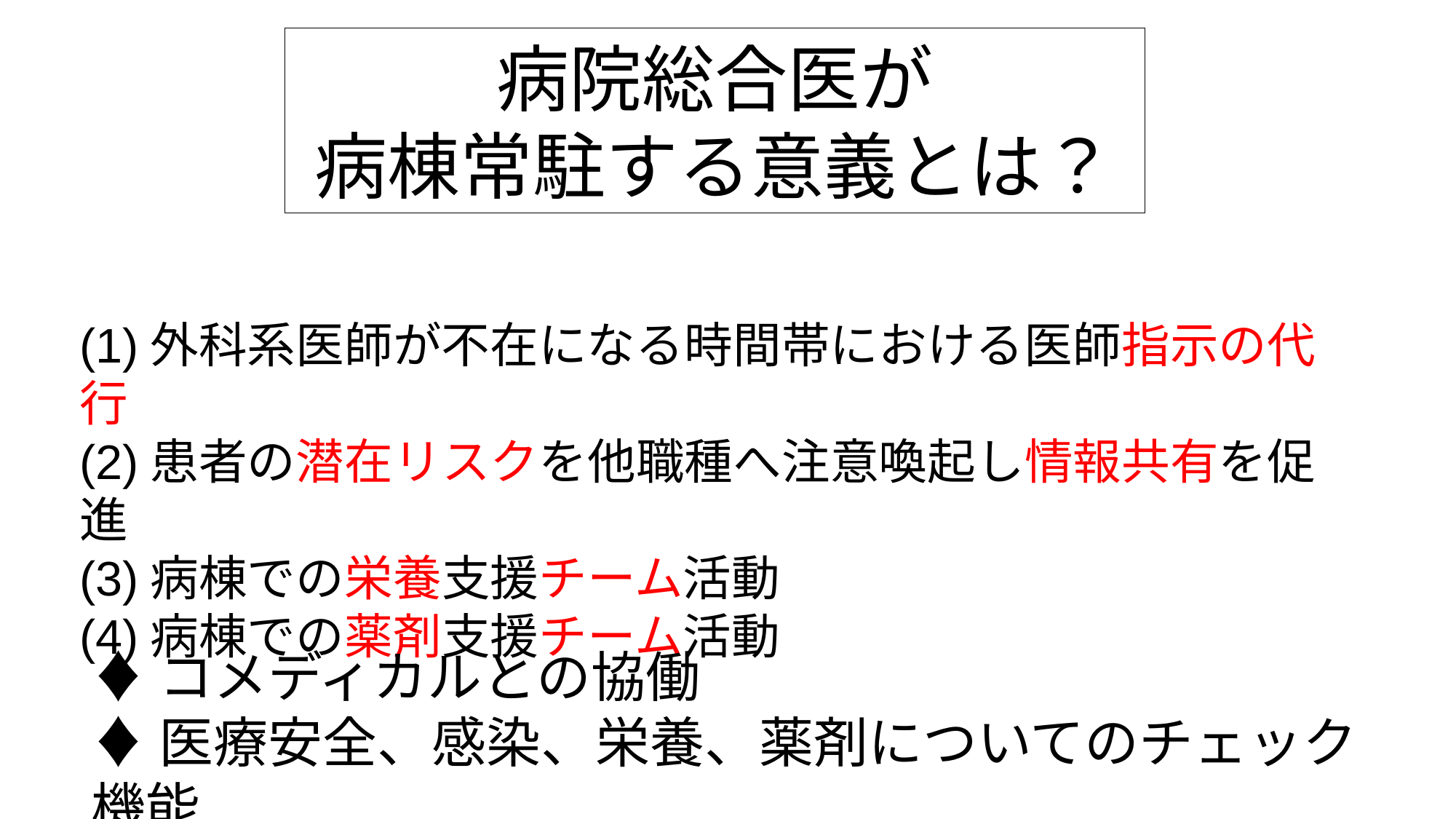

病院総合医が
病棟常駐する意義とは？
(1)外科系医師が不在になる時間帯における医師指示の代行
(2)患者の潜在リスクを他職種へ注意喚起し情報共有を促進
(3)病棟での栄養支援チーム活動
(4)病棟での薬剤支援チーム活動
♦コメディカルとの協働
♦医療安全、感染、栄養、薬剤についてのチェック機能